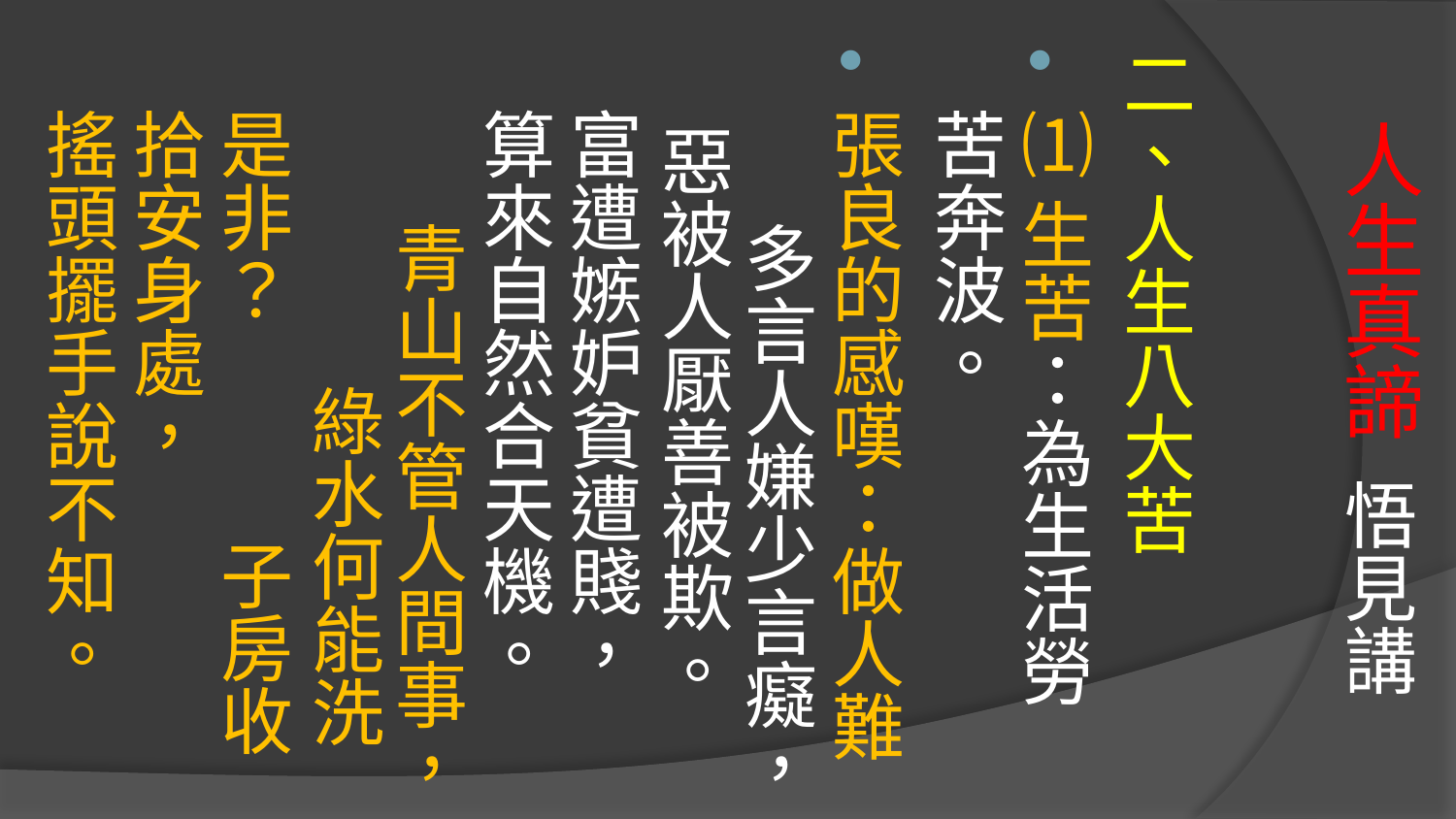

# 人生真諦  悟見講
二、人生八大苦
⑴生苦：為生活勞苦奔波。
張良的感嘆：做人難         多言人嫌少言癡， 惡被人厭善被欺。 富遭嫉妒貧遭賤，     算來自然合天機。             青山不管人間事，                 綠水何能洗是非？             子房收拾安身處，                搖頭擺手說不知。